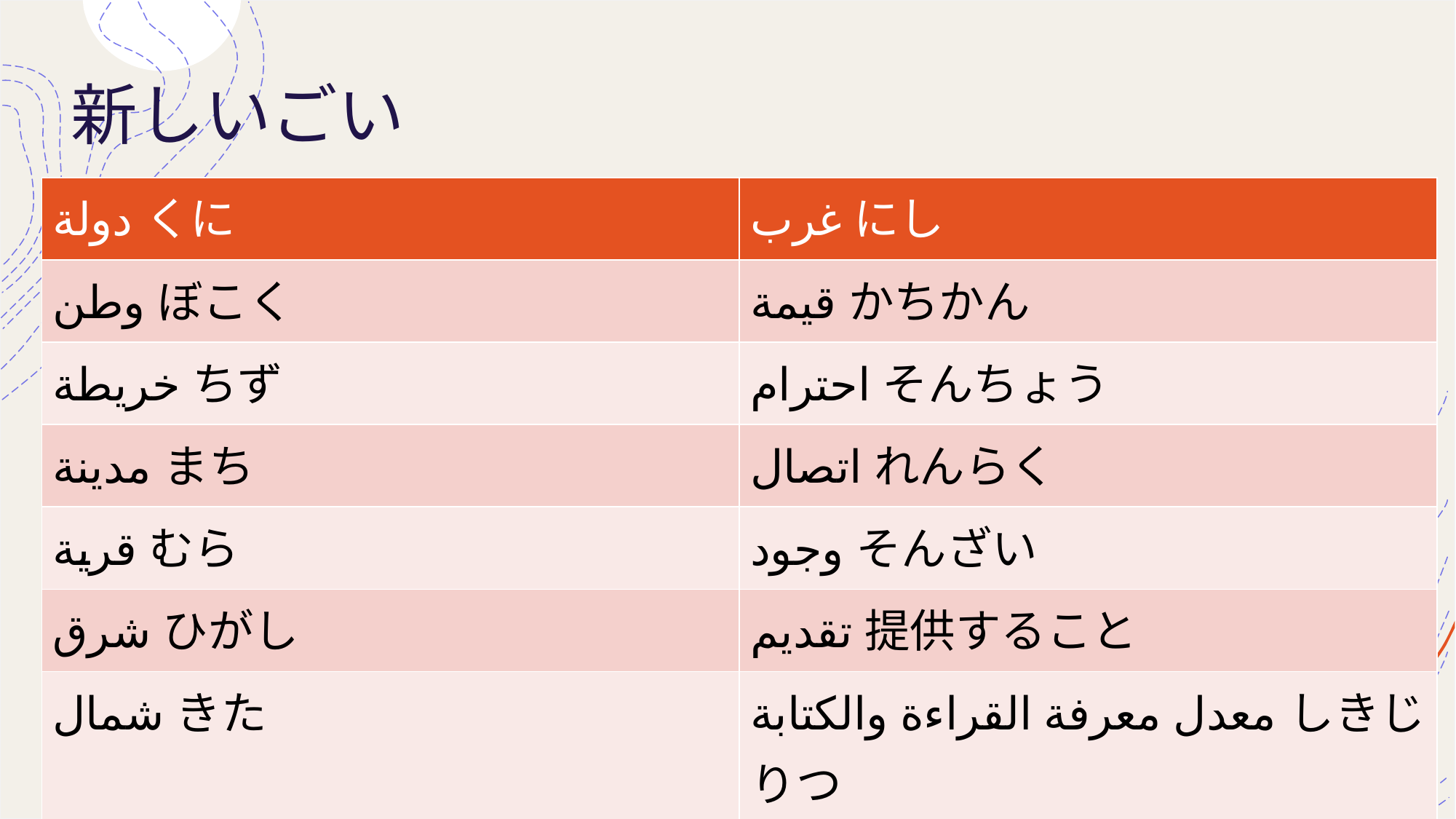

# 新しいごい
| دولةくに | غربにし |
| --- | --- |
| وطنぼこく | قيمةかちかん |
| خريطةちず | احترامそんちょう |
| مدينةまち | اتصالれんらく |
| قريةむら | وجودそんざい |
| شرقひがし | تقديم提供すること |
| شمالきた | معدل معرفة القراءة والكتابةしきじりつ |
| جنوبみなみ | الشرق الأوسطちゅうとう |